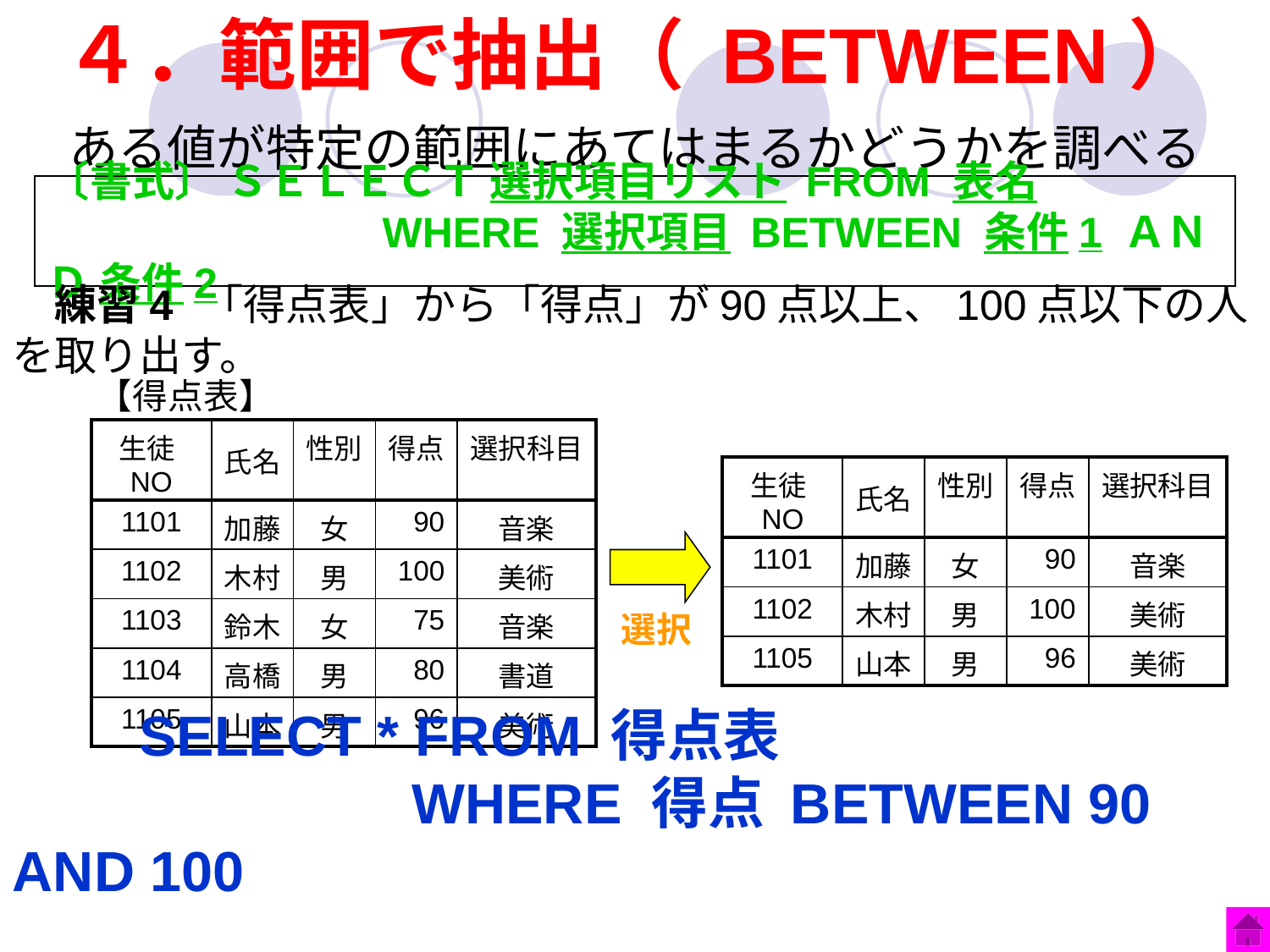

４．範囲で抽出（ BETWEEN）

ある値が特定の範囲にあてはまるかどうかを調べる
〔書式〕 ＳＥＬＥＣＴ 選択項目リスト FROM 表名
　　　　　　　   WHERE 選択項目 BETWEEN 条件1 ＡＮＤ 条件2
　練習4  「得点表」から「得点」が90点以上、100点以下の人を取り出す。
【得点表】
| 生徒NO | 氏名 | 性別 | 得点 | 選択科目 |
| --- | --- | --- | --- | --- |
| 1101 | 加藤 | 女 | 90 | 音楽 |
| 1102 | 木村 | 男 | 100 | 美術 |
| 1103 | 鈴木 | 女 | 75 | 音楽 |
| 1104 | 高橋 | 男 | 80 | 書道 |
| 1105 | 山本 | 男 | 96 | 美術 |
| 生徒NO | 氏名 | 性別 | 得点 | 選択科目 |
| --- | --- | --- | --- | --- |
| 1101 | 加藤 | 女 | 90 | 音楽 |
| 1102 | 木村 | 男 | 100 | 美術 |
| 1105 | 山本 | 男 | 96 | 美術 |

選択
　　SELECT * FROM 得点表
　　　　　        WHERE 得点 BETWEEN 90 AND 100